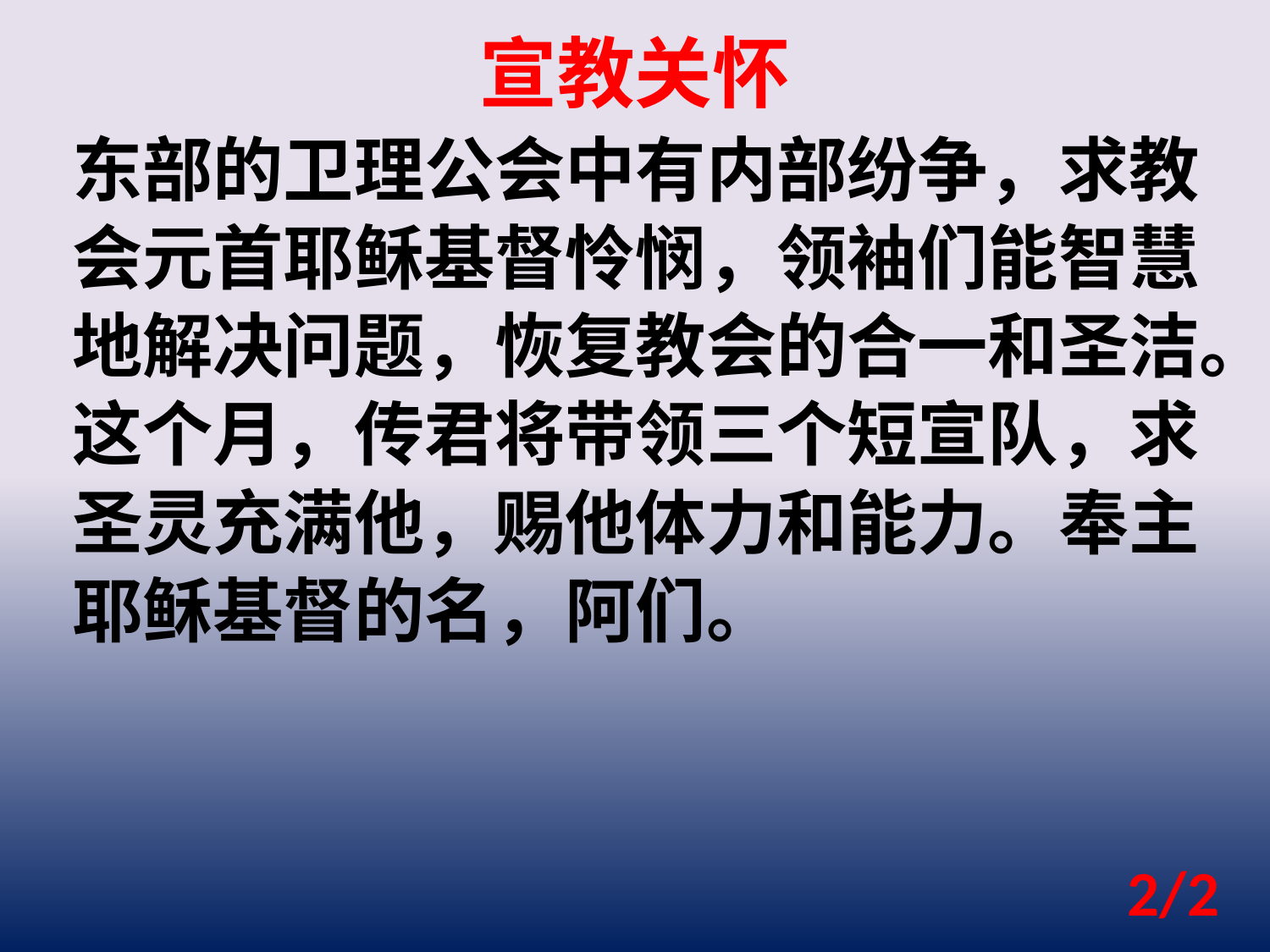

宣教关怀
东部的卫理公会中有内部纷争，求教会元首耶稣基督怜悯，领袖们能智慧地解决问题，恢复教会的合一和圣洁。这个月，传君将带领三个短宣队，求圣灵充满他，赐他体力和能力。奉主耶稣基督的名，阿们。
2/2